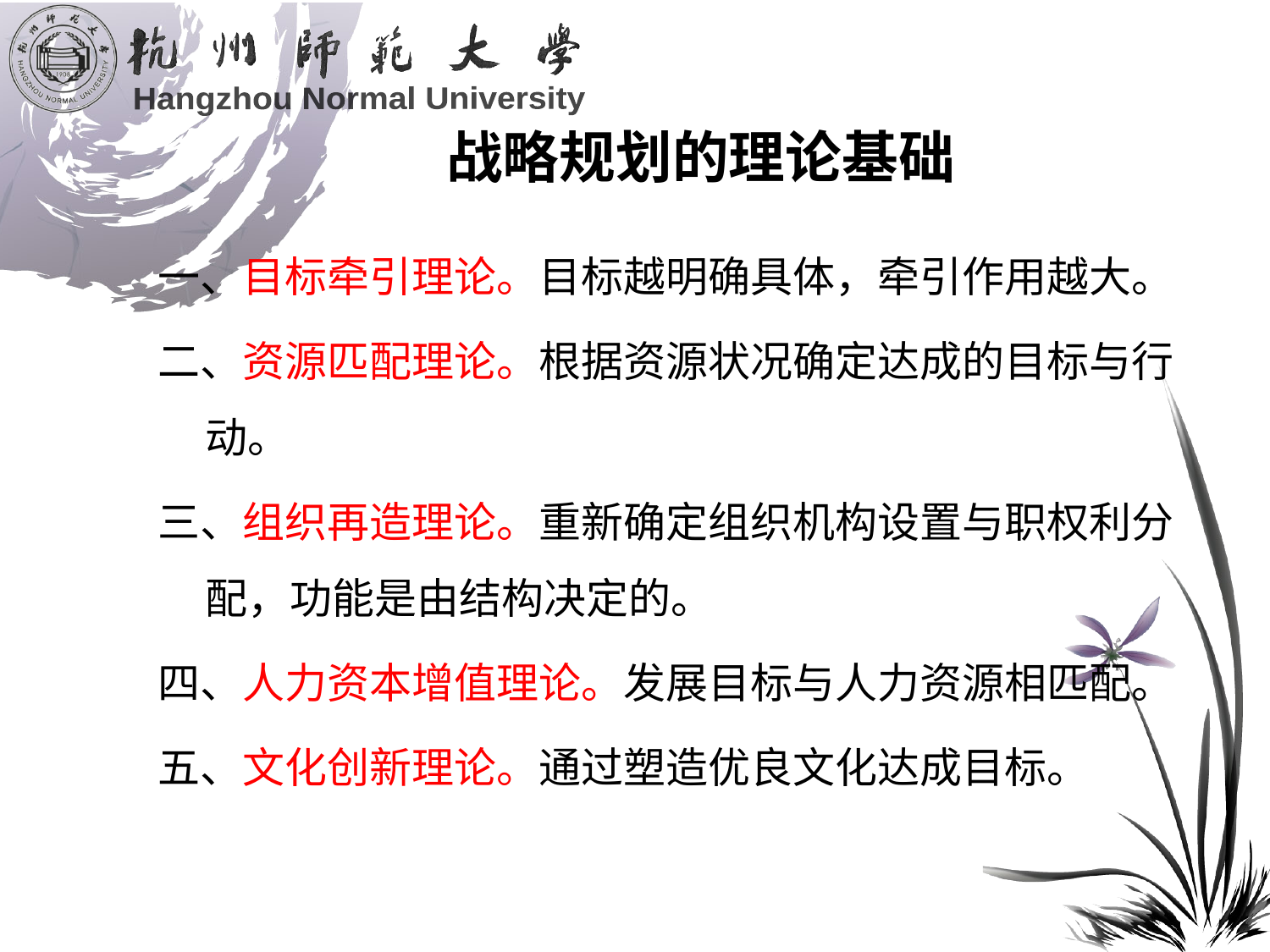

# 战略规划的理论基础
一、目标牵引理论。目标越明确具体，牵引作用越大。
二、资源匹配理论。根据资源状况确定达成的目标与行动。
三、组织再造理论。重新确定组织机构设置与职权利分配，功能是由结构决定的。
四、人力资本增值理论。发展目标与人力资源相匹配。
五、文化创新理论。通过塑造优良文化达成目标。